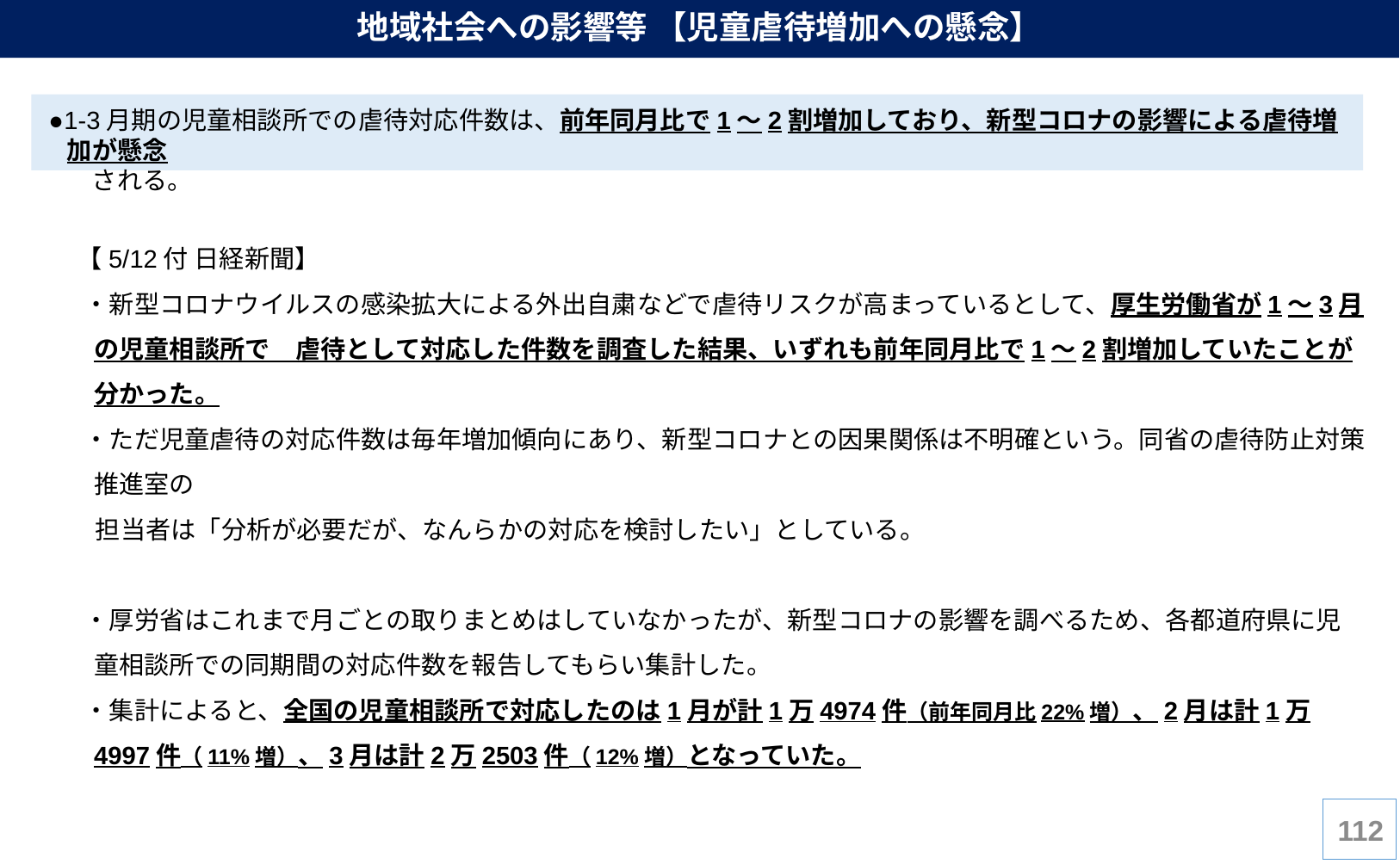

地域社会への影響等 【児童虐待増加への懸念】
 ●1-3月期の児童相談所での虐待対応件数は、前年同月比で1～2割増加しており、新型コロナの影響による虐待増加が懸念
　　される。
【5/12付 日経新聞】
・新型コロナウイルスの感染拡大による外出自粛などで虐待リスクが高まっているとして、厚生労働省が1～3月の児童相談所で　虐待として対応した件数を調査した結果、いずれも前年同月比で1～2割増加していたことが分かった。
・ただ児童虐待の対応件数は毎年増加傾向にあり、新型コロナとの因果関係は不明確という。同省の虐待防止対策推進室の
 担当者は「分析が必要だが、なんらかの対応を検討したい」としている。

・厚労省はこれまで月ごとの取りまとめはしていなかったが、新型コロナの影響を調べるため、各都道府県に児童相談所での同期間の対応件数を報告してもらい集計した。
・集計によると、全国の児童相談所で対応したのは1月が計1万4974件（前年同月比22%増）、2月は計1万4997件（11%増）、3月は計2万2503件（12%増）となっていた。
112